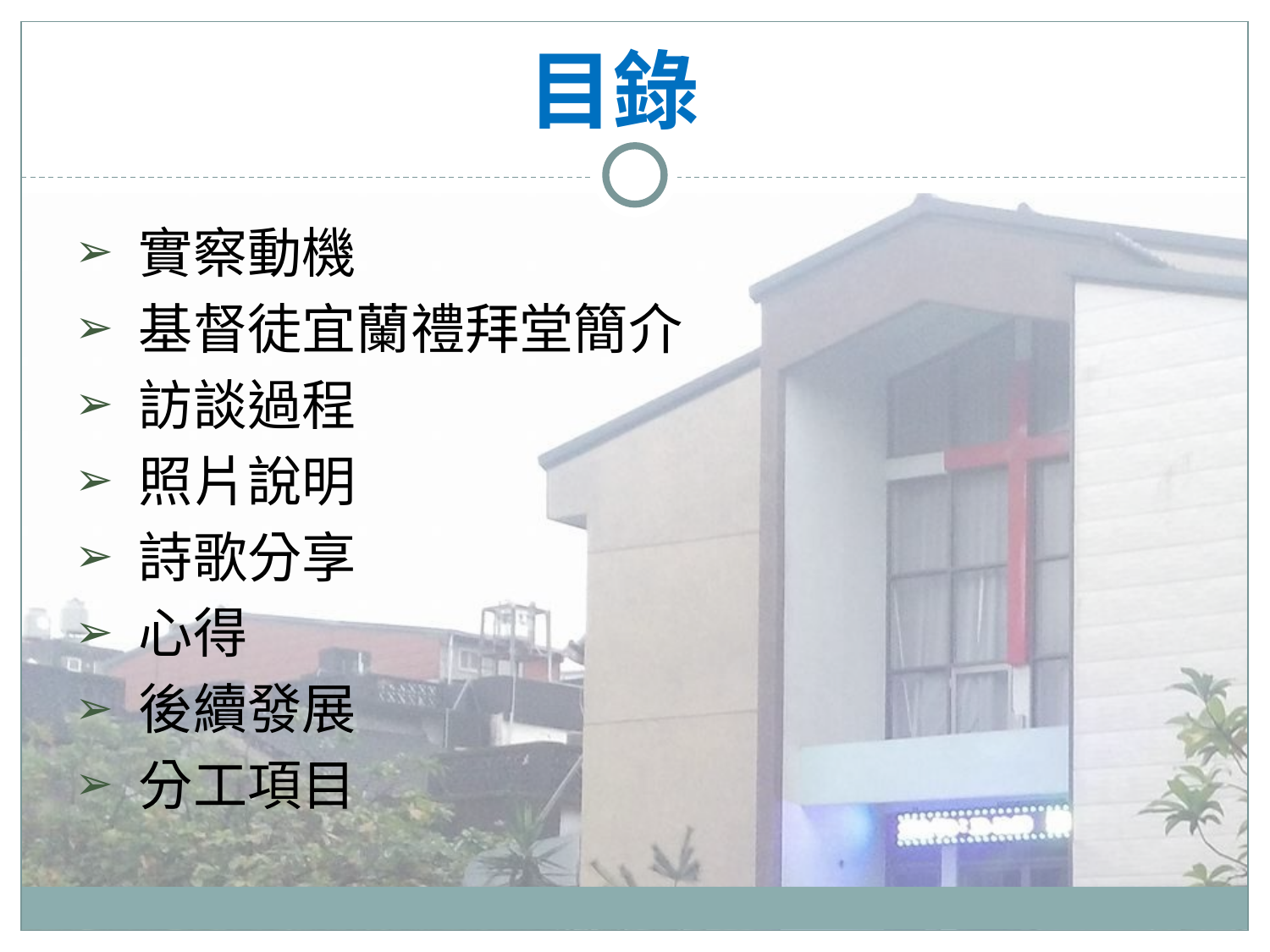

# 目錄
 實察動機
 基督徒宜蘭禮拜堂簡介
 訪談過程
 照片說明
 詩歌分享
 心得
 後續發展
 分工項目